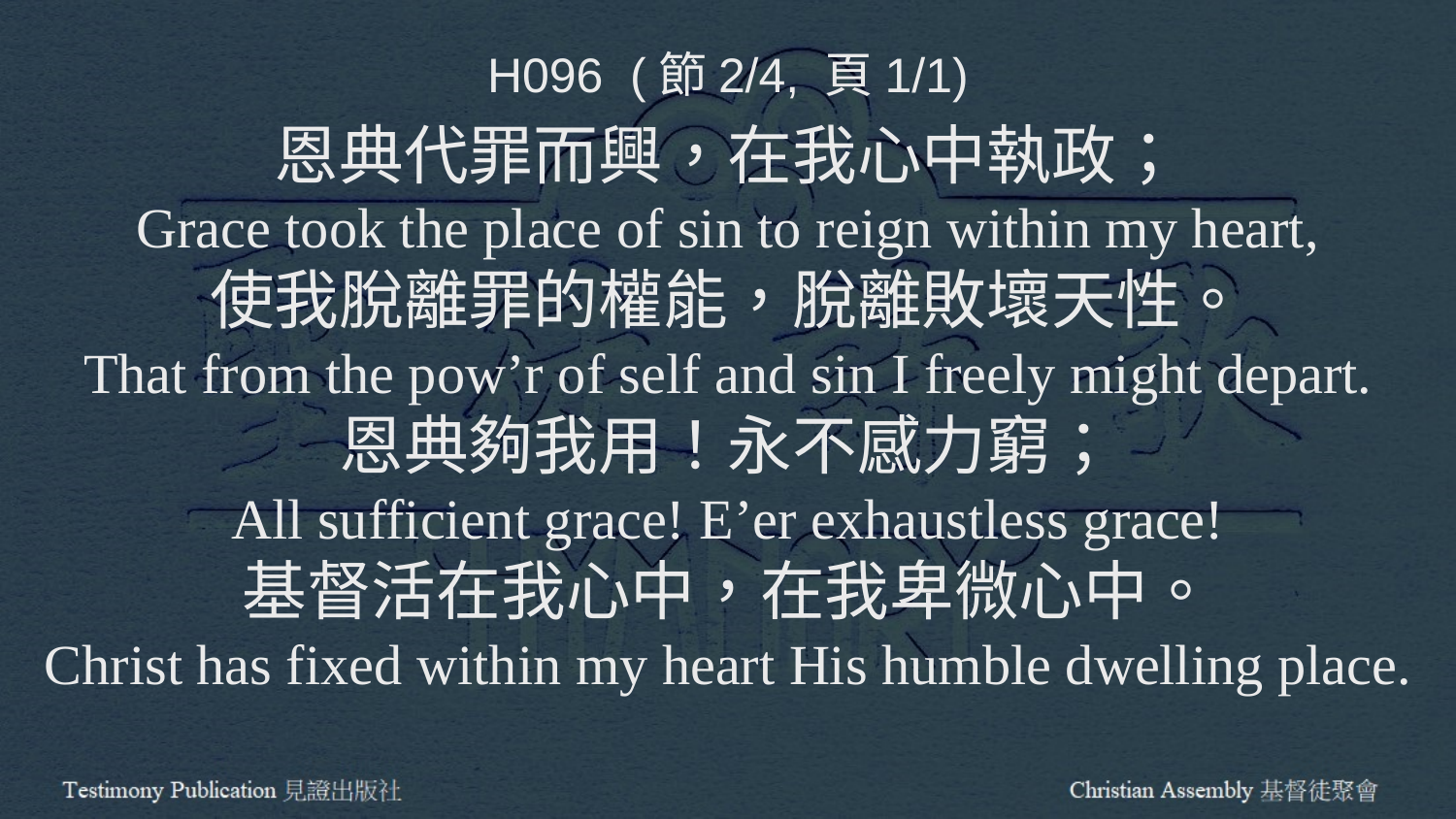

H096  (節2/4, 頁1/1)
恩典代罪而興，在我心中執政；
Grace took the place of sin to reign within my heart,
使我脫離罪的權能，脫離敗壞天性。
That from the pow’r of self and sin I freely might depart.
恩典夠我用！永不感力窮；
All sufficient grace! E’er exhaustless grace!
基督活在我心中，在我卑微心中。
Christ has fixed within my heart His humble dwelling place.